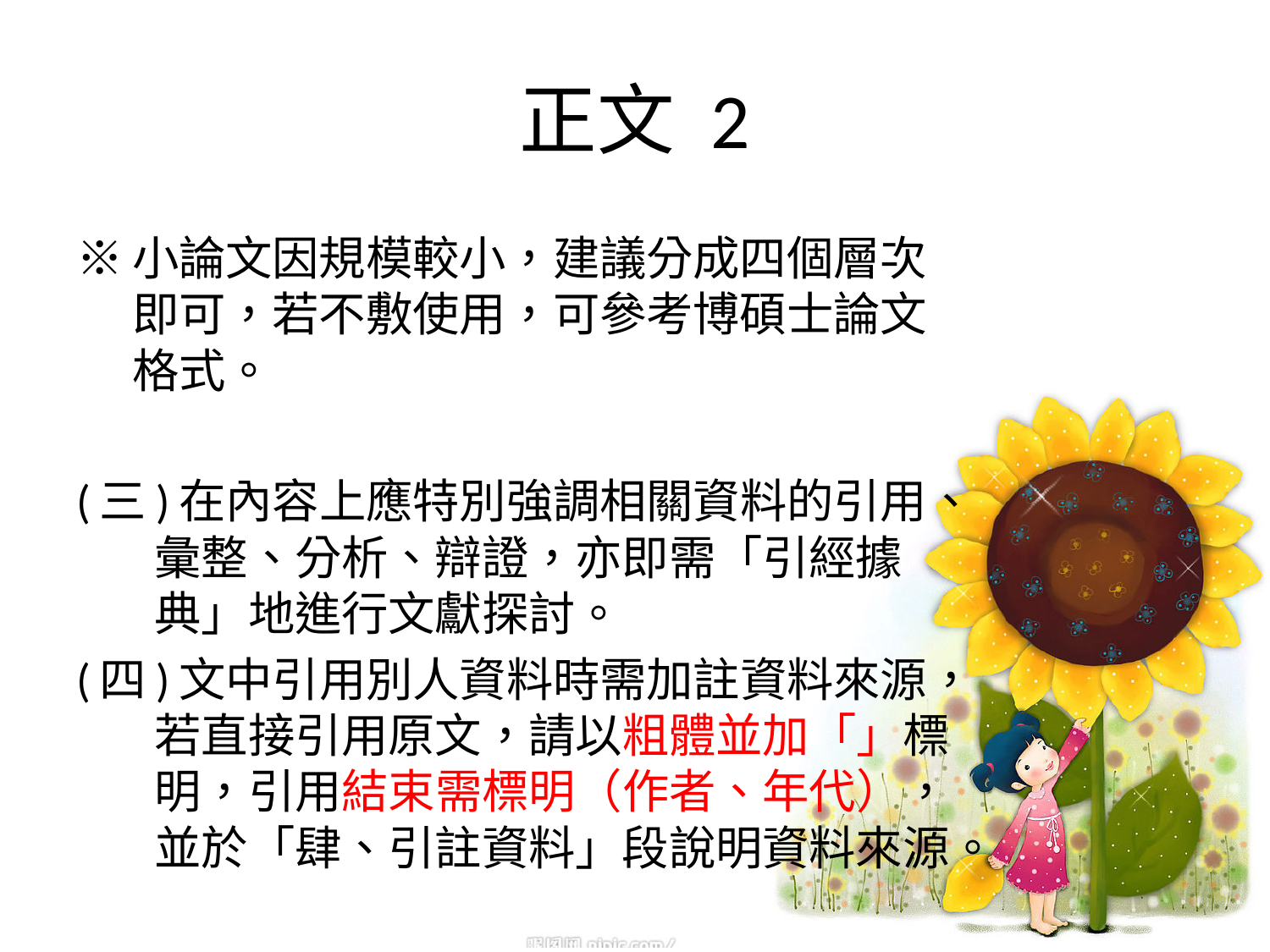

# 正文 2
※小論文因規模較小，建議分成四個層次即可，若不敷使用，可參考博碩士論文格式。

(三)在內容上應特別強調相關資料的引用、彙整、分析、辯證，亦即需「引經據典」地進行文獻探討。
(四)文中引用別人資料時需加註資料來源，若直接引用原文，請以粗體並加「」標明，引用結束需標明（作者、年代），並於「肆、引註資料」段說明資料來源。